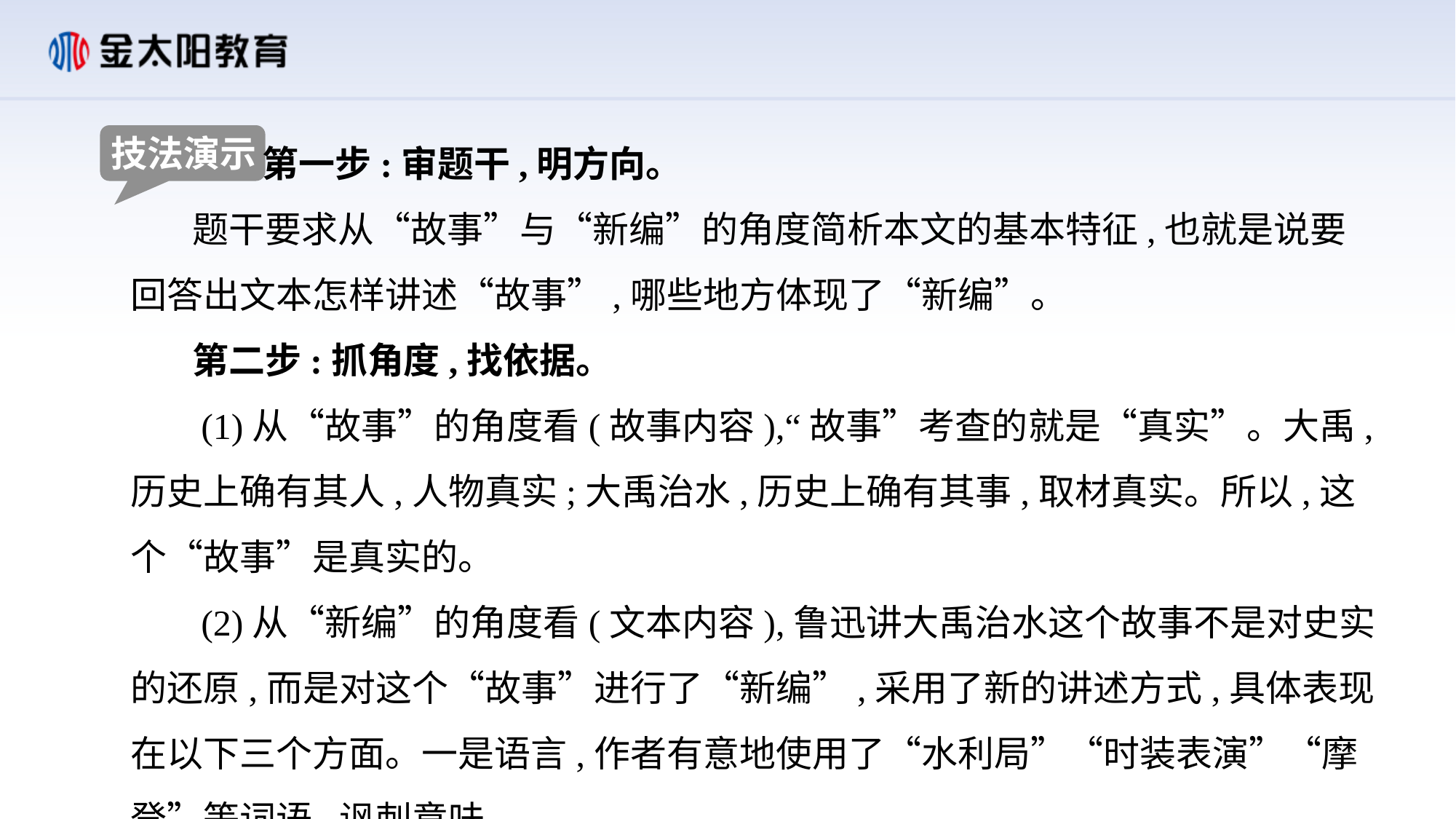

第一步:审题干,明方向。
  　题干要求从“故事”与“新编”的角度简析本文的基本特征,也就是说要回答出文本怎样讲述“故事”,哪些地方体现了“新编”。
  　第二步:抓角度,找依据。
  　(1)从“故事”的角度看(故事内容),“故事”考查的就是“真实”。大禹,历史上确有其人,人物真实;大禹治水,历史上确有其事,取材真实。所以,这个“故事”是真实的。
  　(2)从“新编”的角度看(文本内容),鲁迅讲大禹治水这个故事不是对史实的还原,而是对这个“故事”进行了“新编”,采用了新的讲述方式,具体表现在以下三个方面。一是语言,作者有意地使用了“水利局”“时装表演”“摩登”等词语,讽刺意味